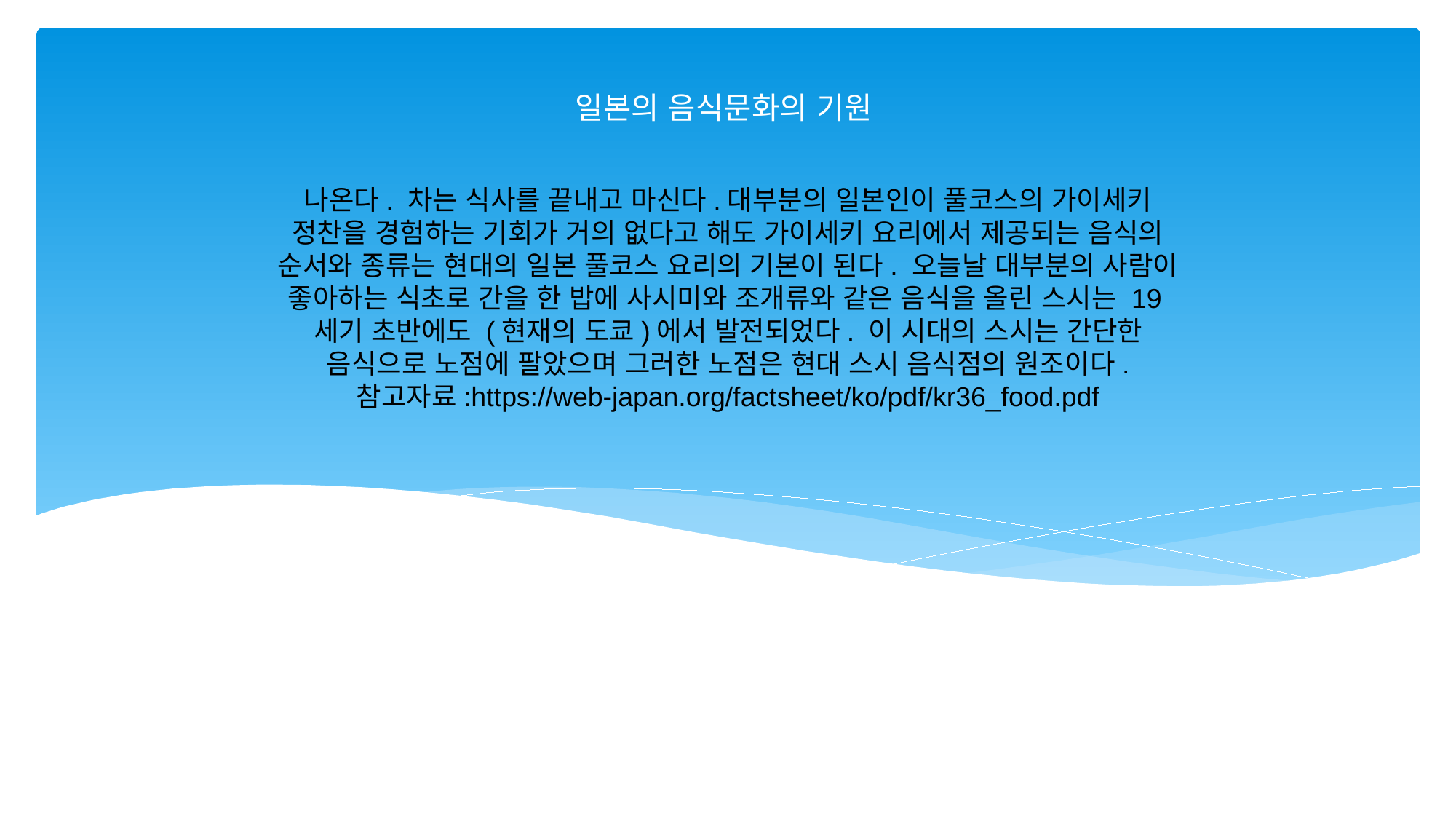

일본의 음식문화의 기원
# 나온다. 차는 식사를 끝내고 마신다.대부분의 일본인이 풀코스의 가이세키 정찬을 경험하는 기회가 거의 없다고 해도 가이세키 요리에서 제공되는 음식의 순서와 종류는 현대의 일본 풀코스 요리의 기본이 된다. 오늘날 대부분의 사람이 좋아하는 식초로 간을 한 밥에 사시미와 조개류와 같은 음식을 올린 스시는 19세기 초반에도 (현재의 도쿄)에서 발전되었다. 이 시대의 스시는 간단한 음식으로 노점에 팔았으며 그러한 노점은 현대 스시 음식점의 원조이다. 참고자료:https://web-japan.org/factsheet/ko/pdf/kr36_food.pdf